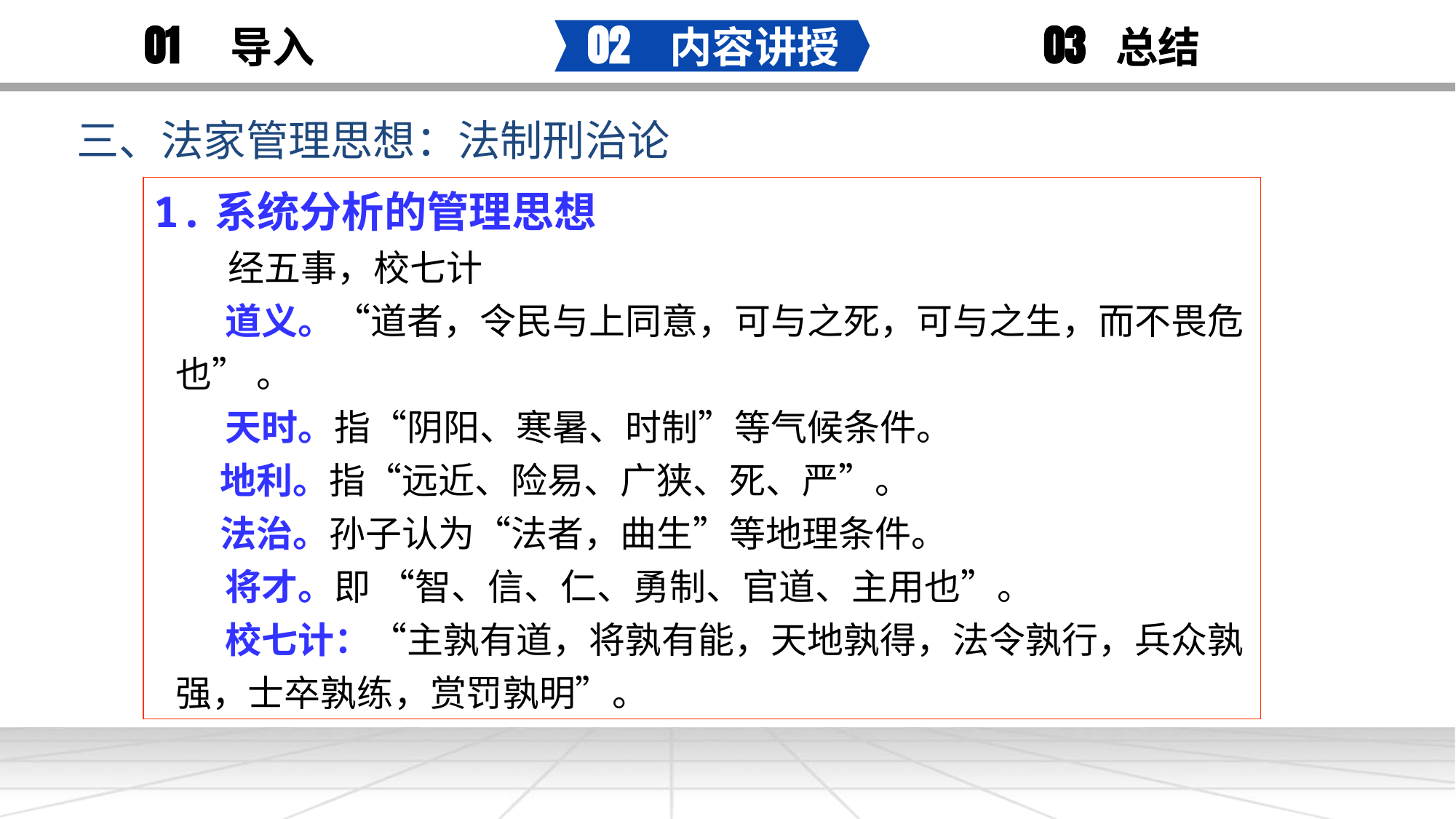

02   内容讲授
03  总结
01    导入

三、法家管理思想：法制刑治论
添加
标题
1.系统分析的管理思想
        经五事，校七计
     道义。“道者，令民与上同意，可与之死，可与之生，而不畏危也” 。
     天时。指“阴阳、寒暑、时制”等气候条件。
       地利。指“远近、险易、广狭、死、严”。
       法治。孙子认为“法者，曲生”等地理条件。
     将才。即 “智、信、仁、勇制、官道、主用也”。
     校七计：“主孰有道，将孰有能，天地孰得，法令孰行，兵众孰强，士卒孰练，赏罚孰明”。